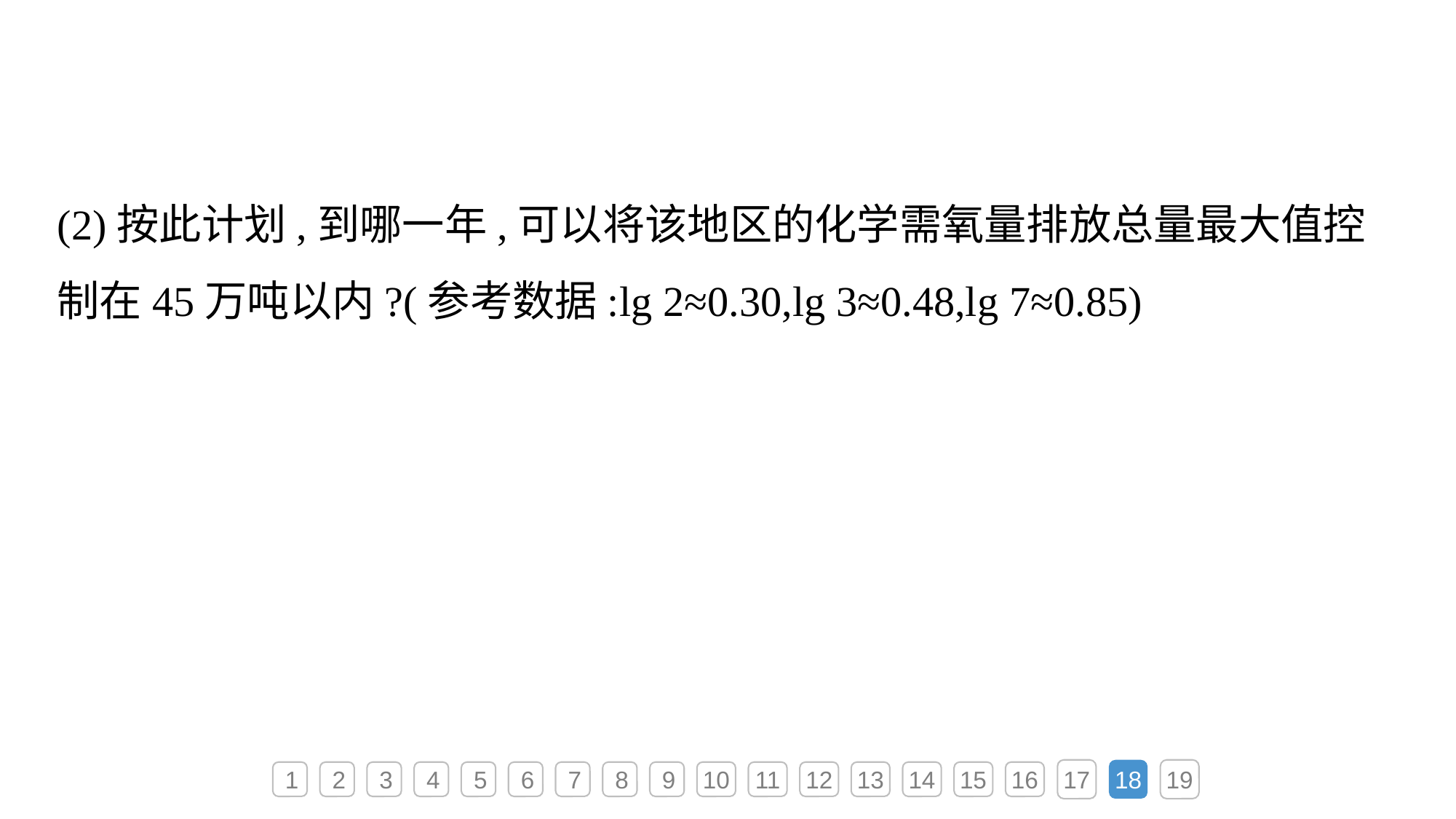

(2)按此计划,到哪一年,可以将该地区的化学需氧量排放总量最大值控制在45万吨以内?(参考数据:lg 2≈0.30,lg 3≈0.48,lg 7≈0.85)
17
18
19
1
2
3
4
5
6
7
8
9
10
11
12
13
14
15
16